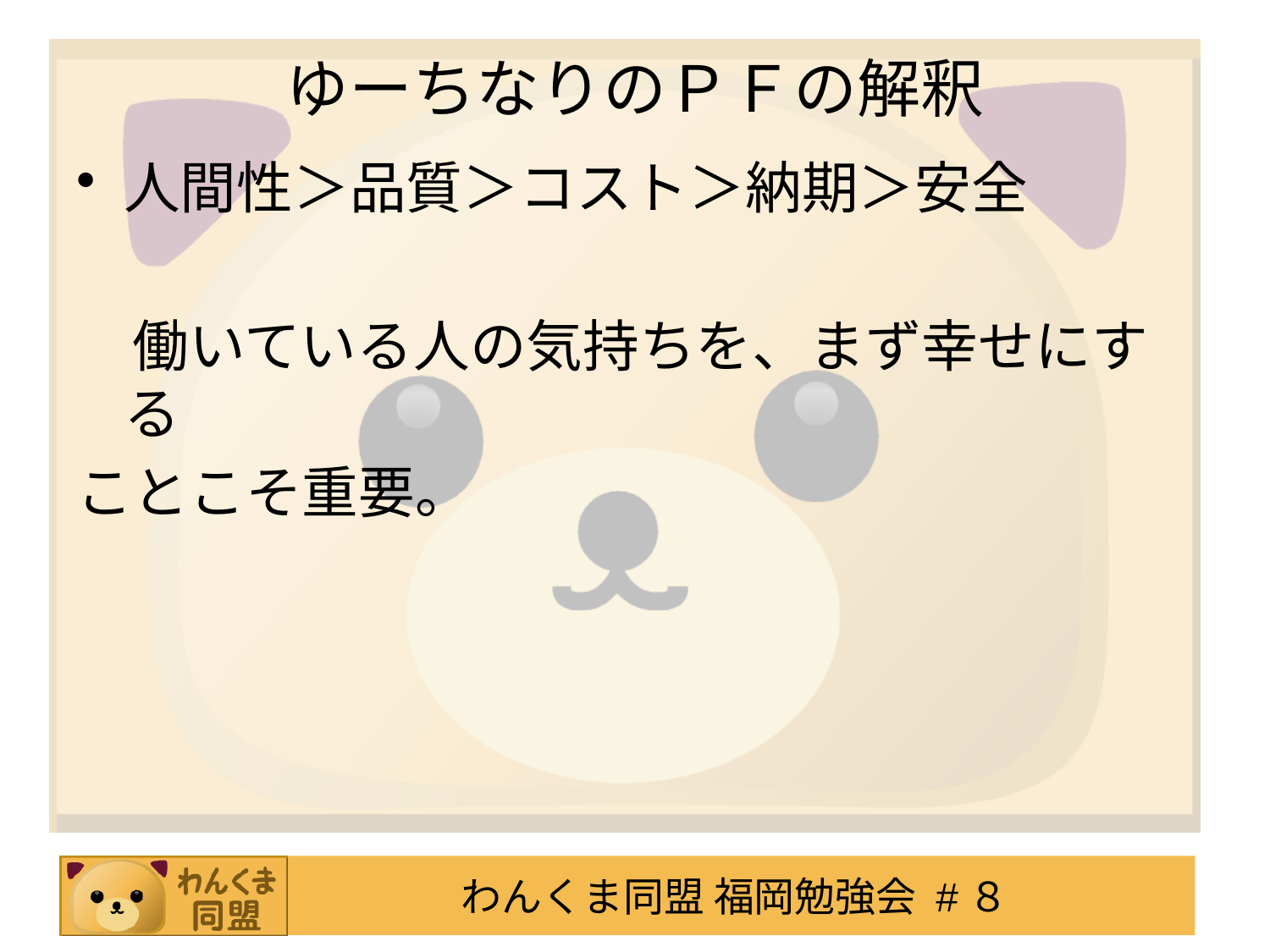

# ゆーちなりのＰＦの解釈
人間性＞品質＞コスト＞納期＞安全

　働いている人の気持ちを、まず幸せにする
ことこそ重要。